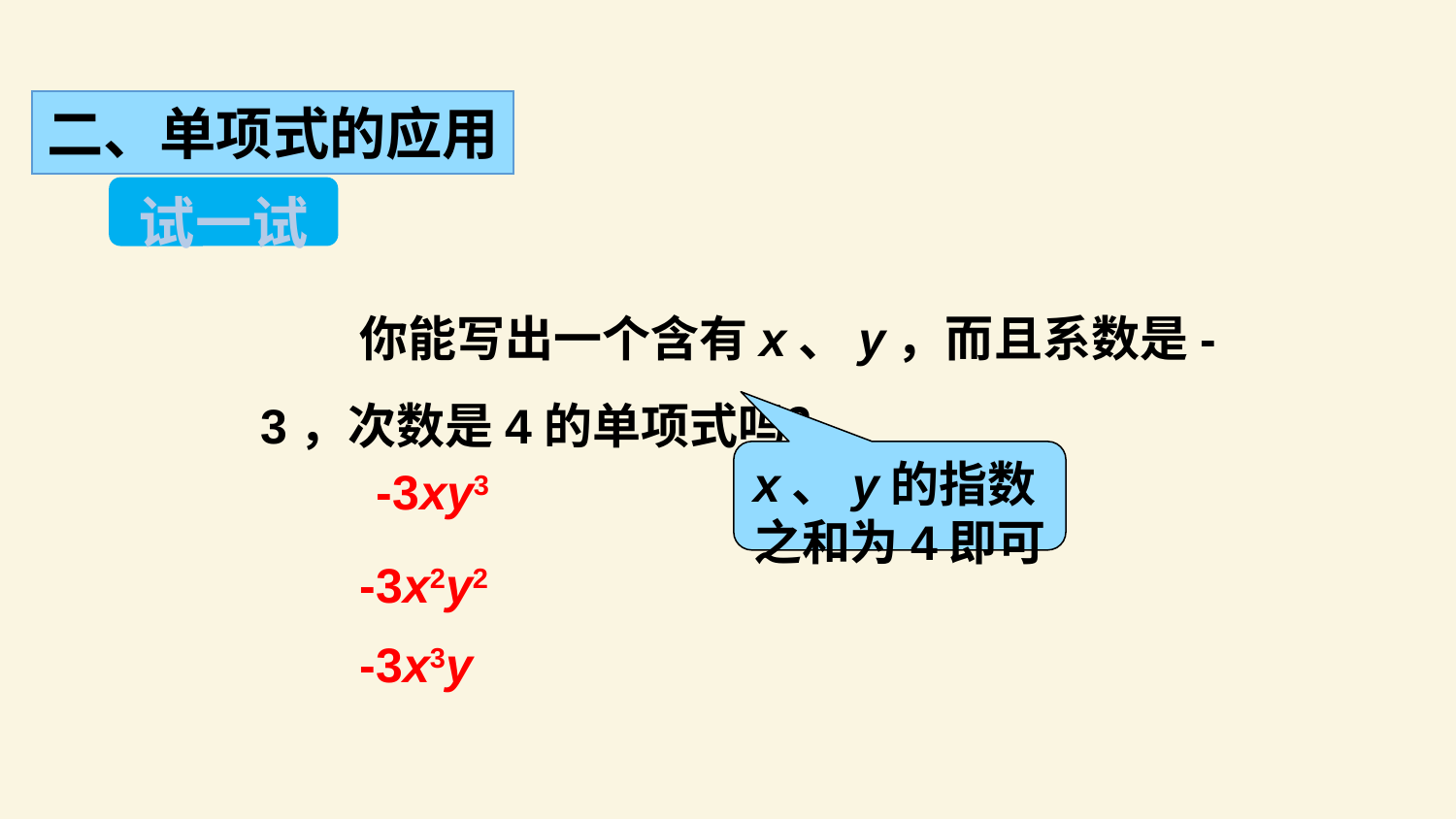

二、单项式的应用
试一试
        你能写出一个含有x、y，而且系数是-3，次数是4的单项式吗？
x、y的指数之和为4即可
-3xy3
-3x2y2
-3x3y